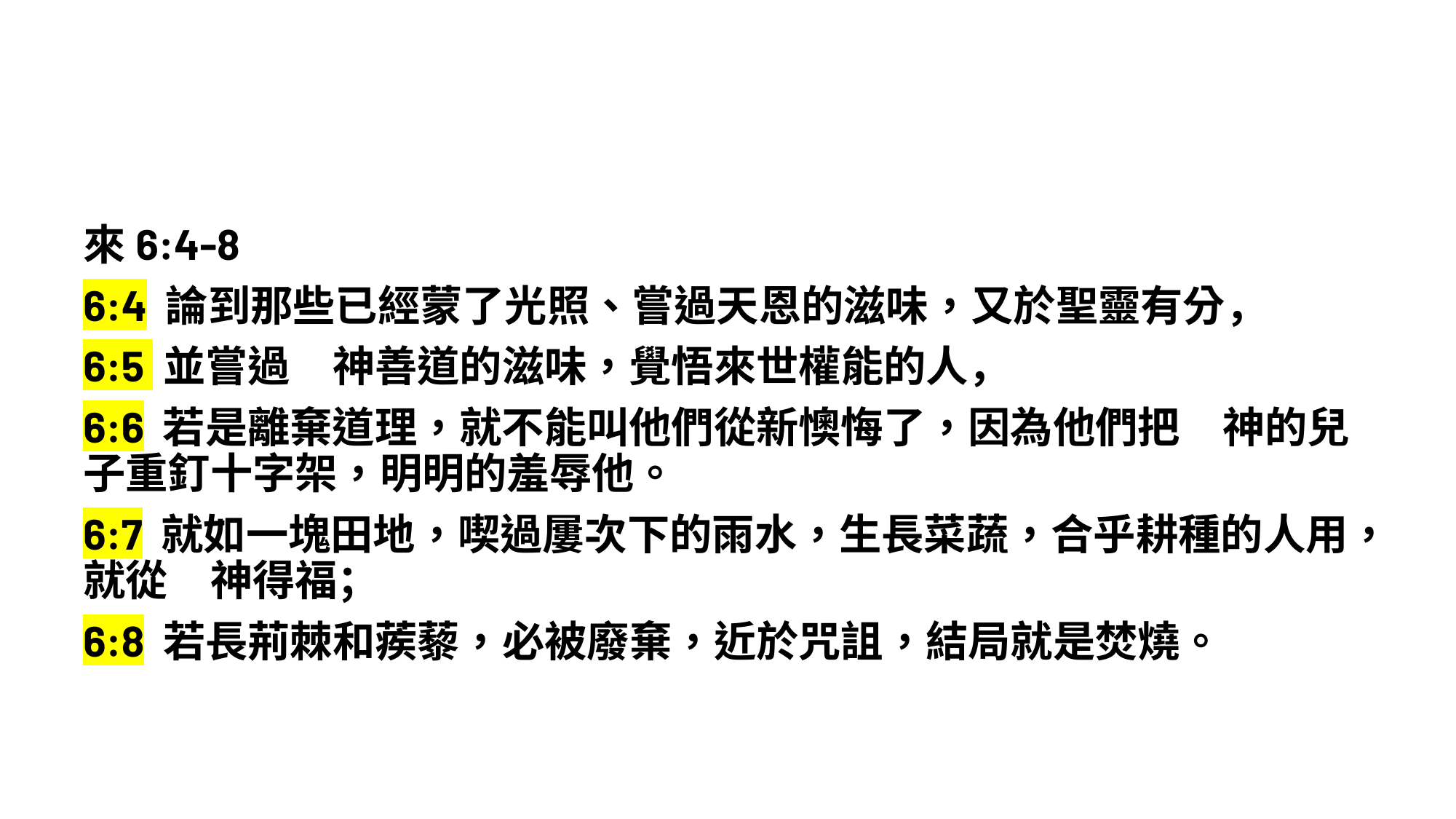

來6:4-8
6:4 論到那些已經蒙了光照、嘗過天恩的滋味，又於聖靈有分，
6:5 並嘗過　神善道的滋味，覺悟來世權能的人，
6:6 若是離棄道理，就不能叫他們從新懊悔了，因為他們把　神的兒子重釘十字架，明明的羞辱他。
6:7 就如一塊田地，喫過屢次下的雨水，生長菜蔬，合乎耕種的人用，就從　神得福；
6:8 若長荊棘和蒺藜，必被廢棄，近於咒詛，結局就是焚燒。